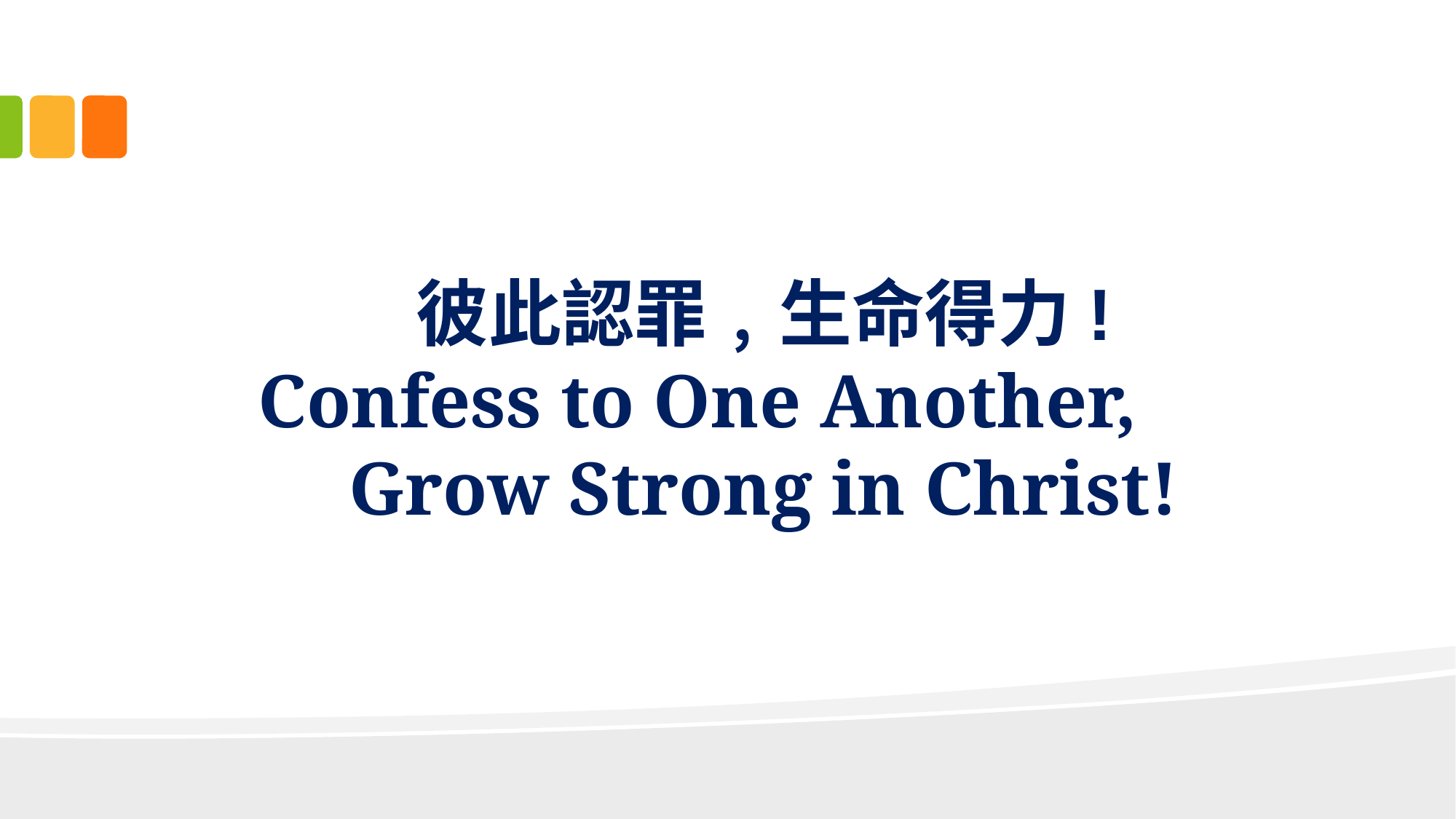

# 彼此認罪﹐生命得力! Confess to One Another,        Grow Strong in Christ!